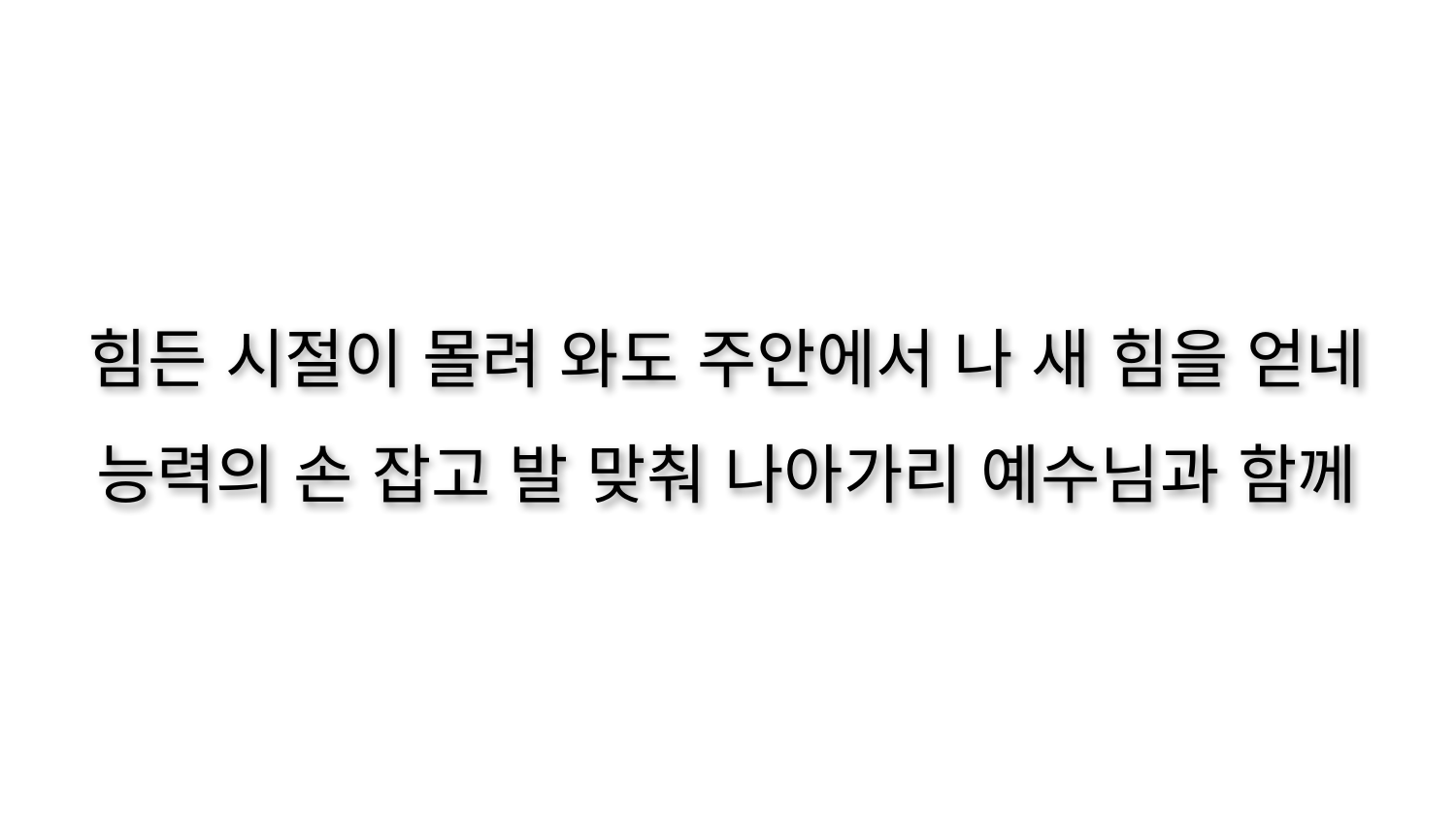

힘든 시절이 몰려 와도 주안에서 나 새 힘을 얻네
능력의 손 잡고 발 맞춰 나아가리 예수님과 함께